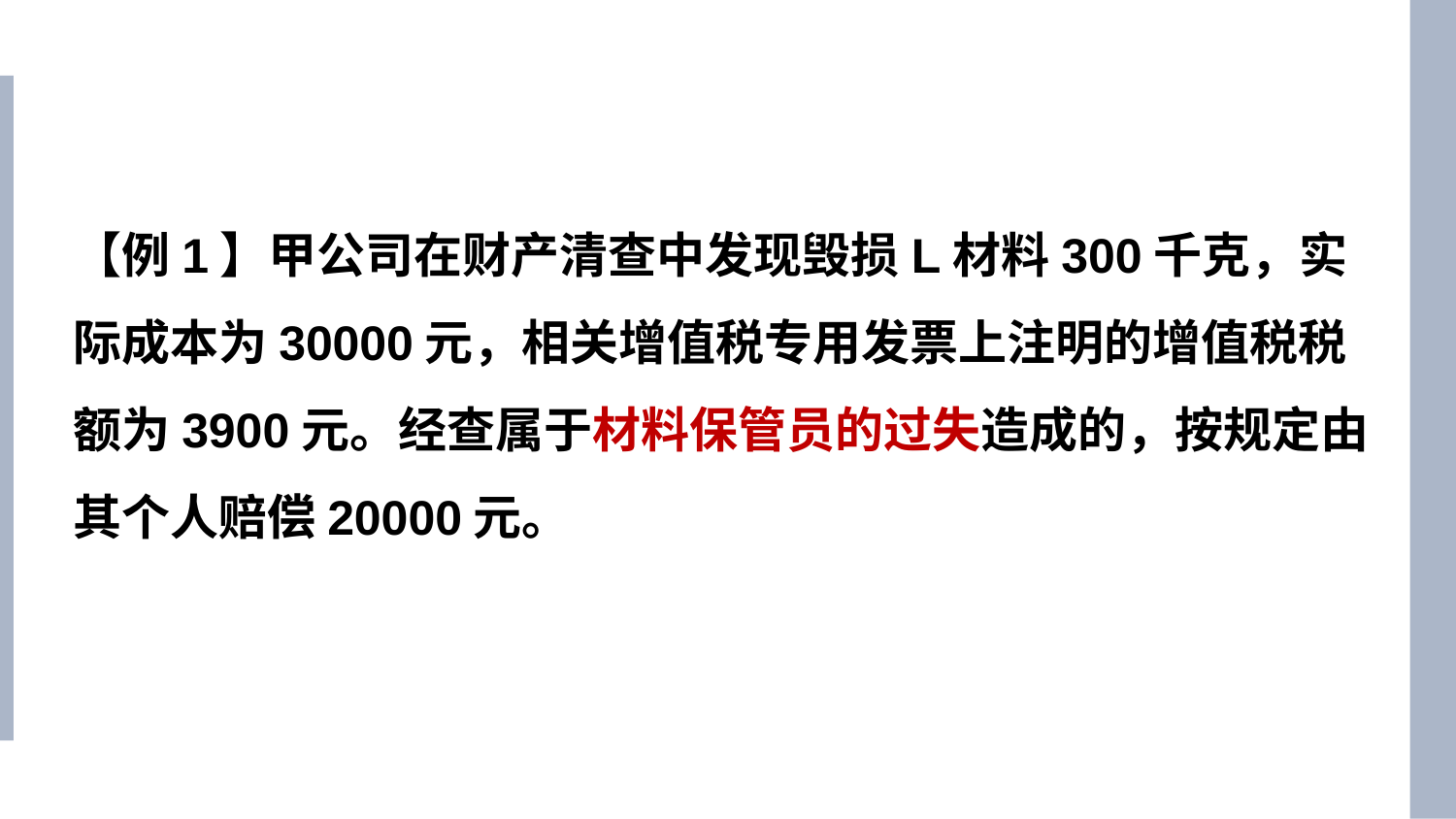

【例1】甲公司在财产清查中发现毁损L材料300千克，实际成本为30000元，相关增值税专用发票上注明的增值税税额为3900元。经查属于材料保管员的过失造成的，按规定由其个人赔偿20000元。